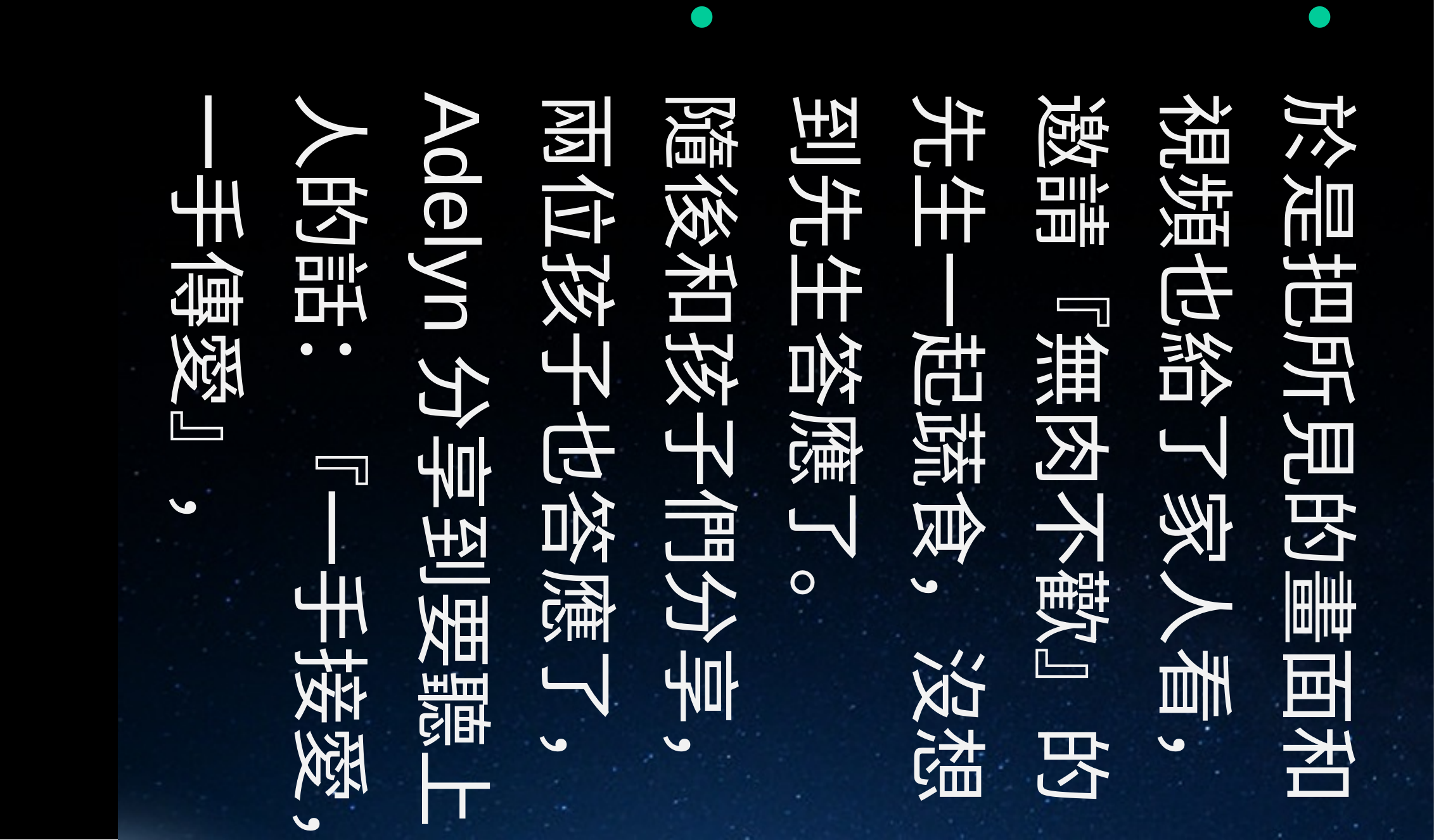

於是把所見的畫面和視頻也給了家人看，邀請『無肉不歡』的先生一起蔬食，沒想到先生答應了。
隨後和孩子們分享，兩位孩子也答應了，Adelyn分享到要聽上人的話：『一手接愛，一手傳愛』，